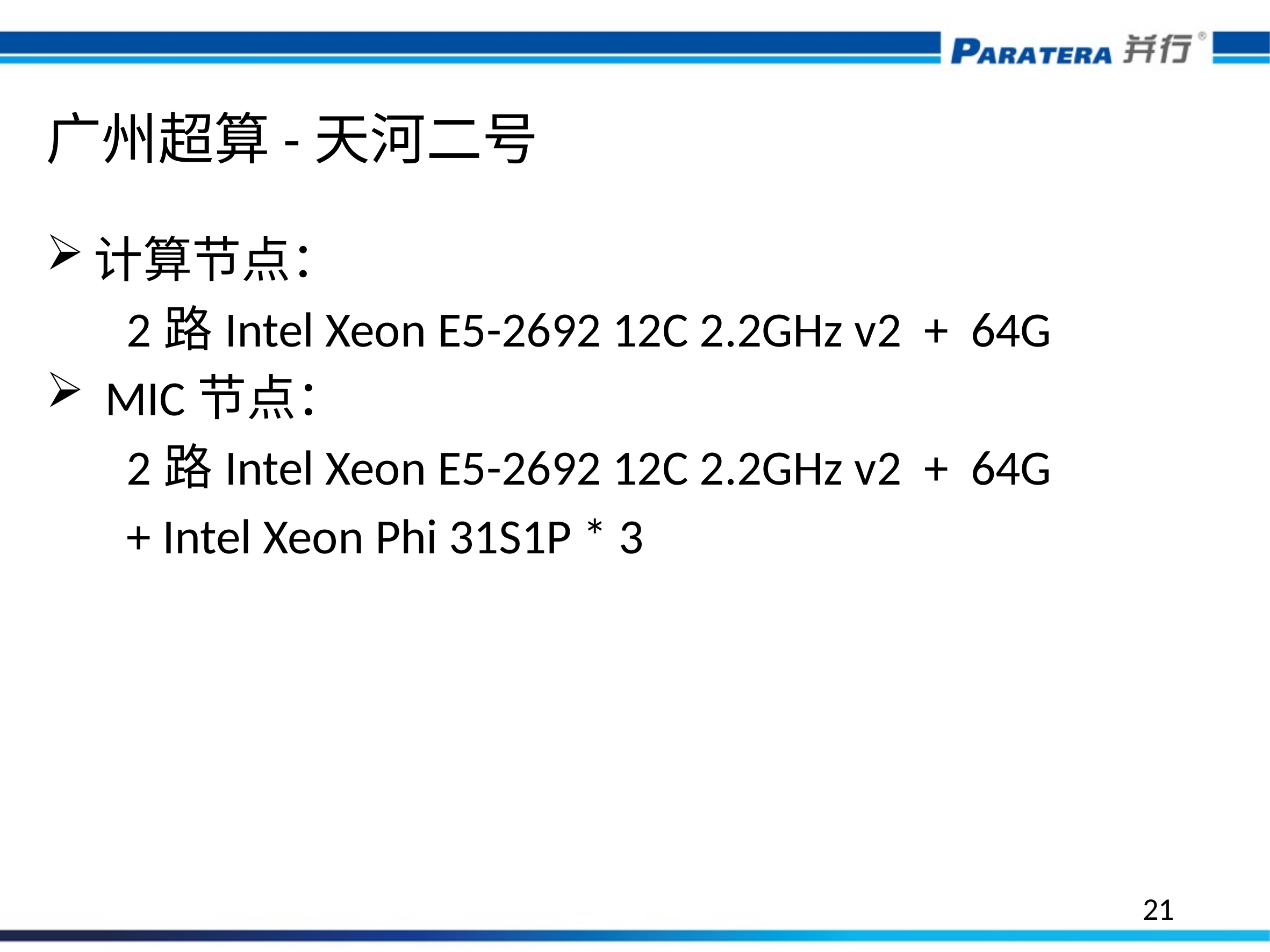

# 广州超算-天河二号
计算节点：
	2路Intel Xeon E5-2692 12C 2.2GHz v2  +  64G
 MIC节点：
	2路Intel Xeon E5-2692 12C 2.2GHz v2  +  64G
	+ Intel Xeon Phi 31S1P * 3
21